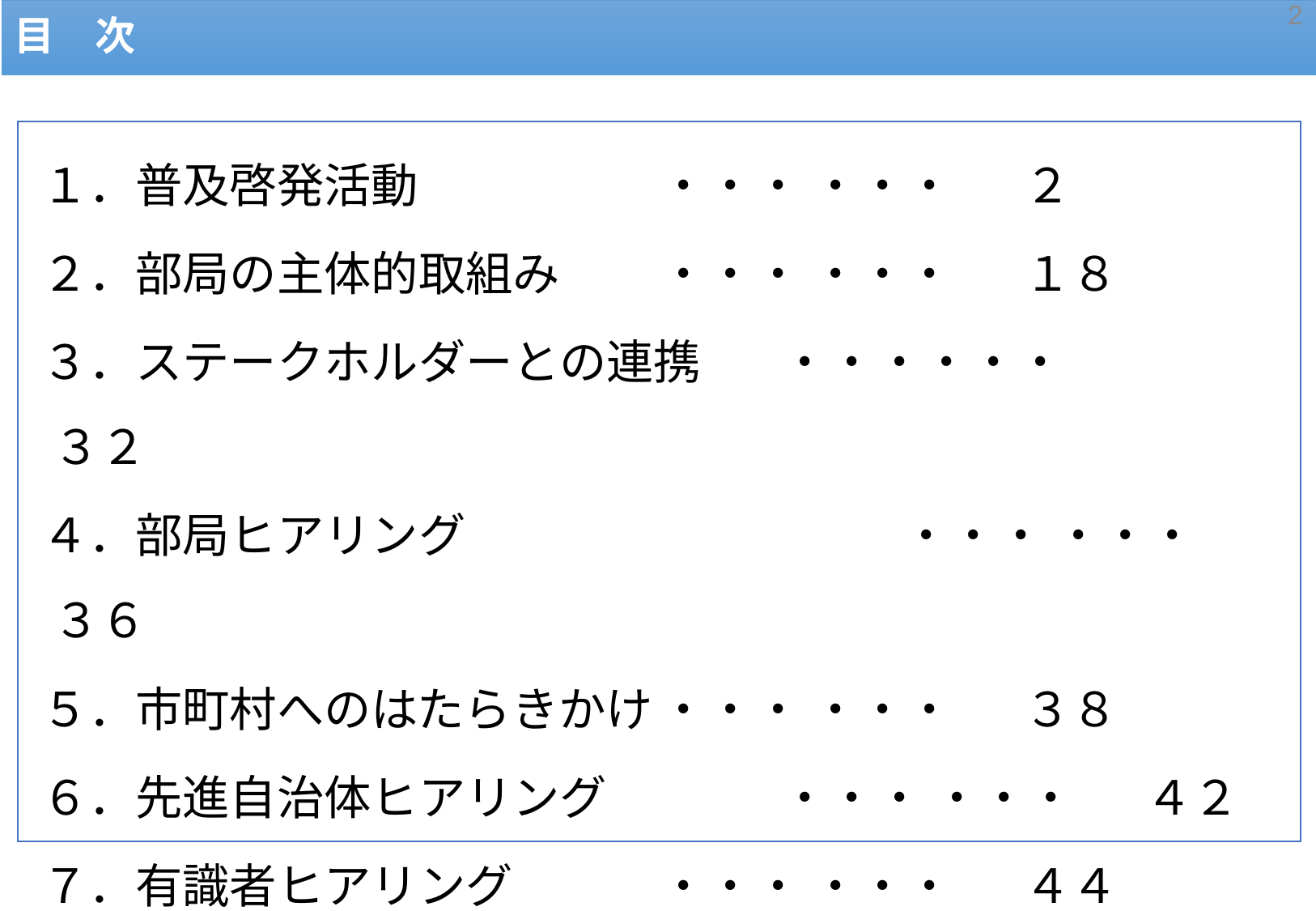

2
目　次
１．普及啓発活動		・・・ ・・・ 	２
２．部局の主体的取組み	・・・ ・・・ 	１８
３．ステークホルダーとの連携	・・・・・・		３２
４．部局ヒアリング　　　　 		・・・ ・・・ 	３６
５．市町村へのはたらきかけ	・・・ ・・・ 	３８
６．先進自治体ヒアリング		・・・ ・・・ 	４２
７．有識者ヒアリング		・・・ ・・・ 	４４
８．SDGs評価指標		・・・ ・・・ 	４９